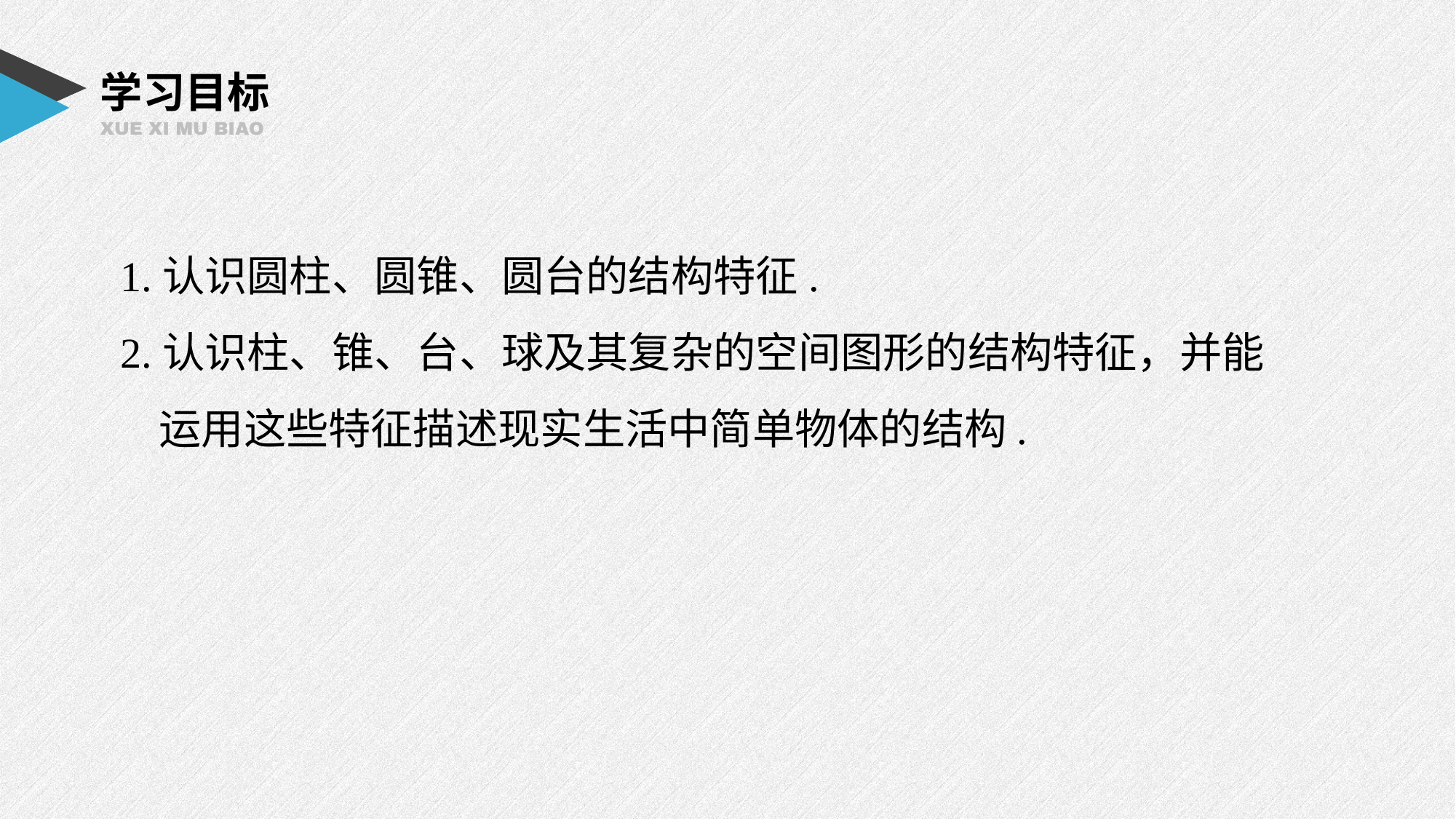

学习目标

XUE XI MU BIAO
1.认识圆柱、圆锥、圆台的结构特征.
2.认识柱、锥、台、球及其复杂的空间图形的结构特征，并能
   运用这些特征描述现实生活中简单物体的结构.